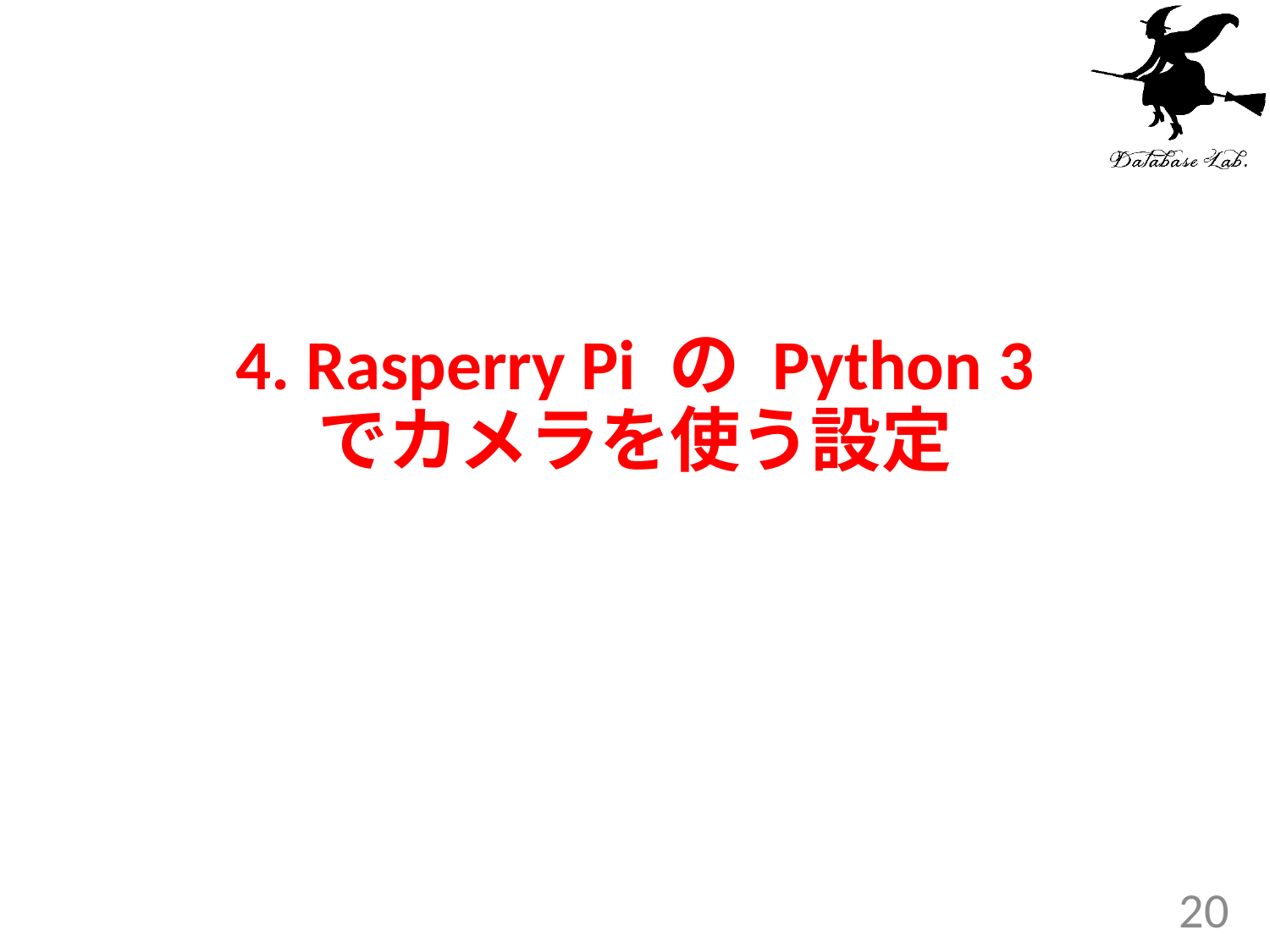

# 4. Rasperry Pi の Python 3 でカメラを使う設定

20